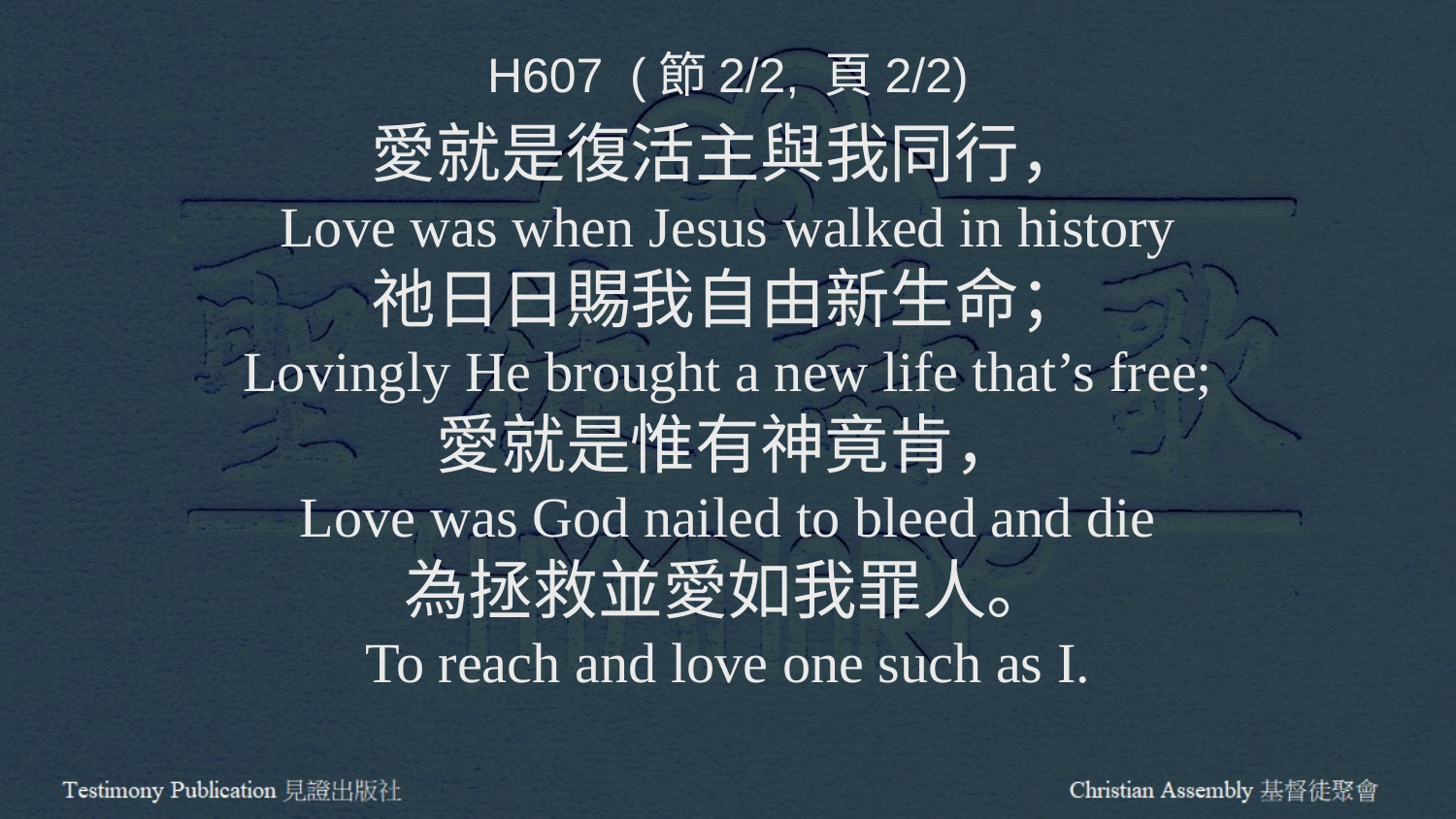

H607  (節2/2, 頁2/2)
愛就是復活主與我同行，
Love was when Jesus walked in history
祂日日賜我自由新生命；
Lovingly He brought a new life that’s free;
愛就是惟有神竟肯，
Love was God nailed to bleed and die
為拯救並愛如我罪人。
To reach and love one such as I.